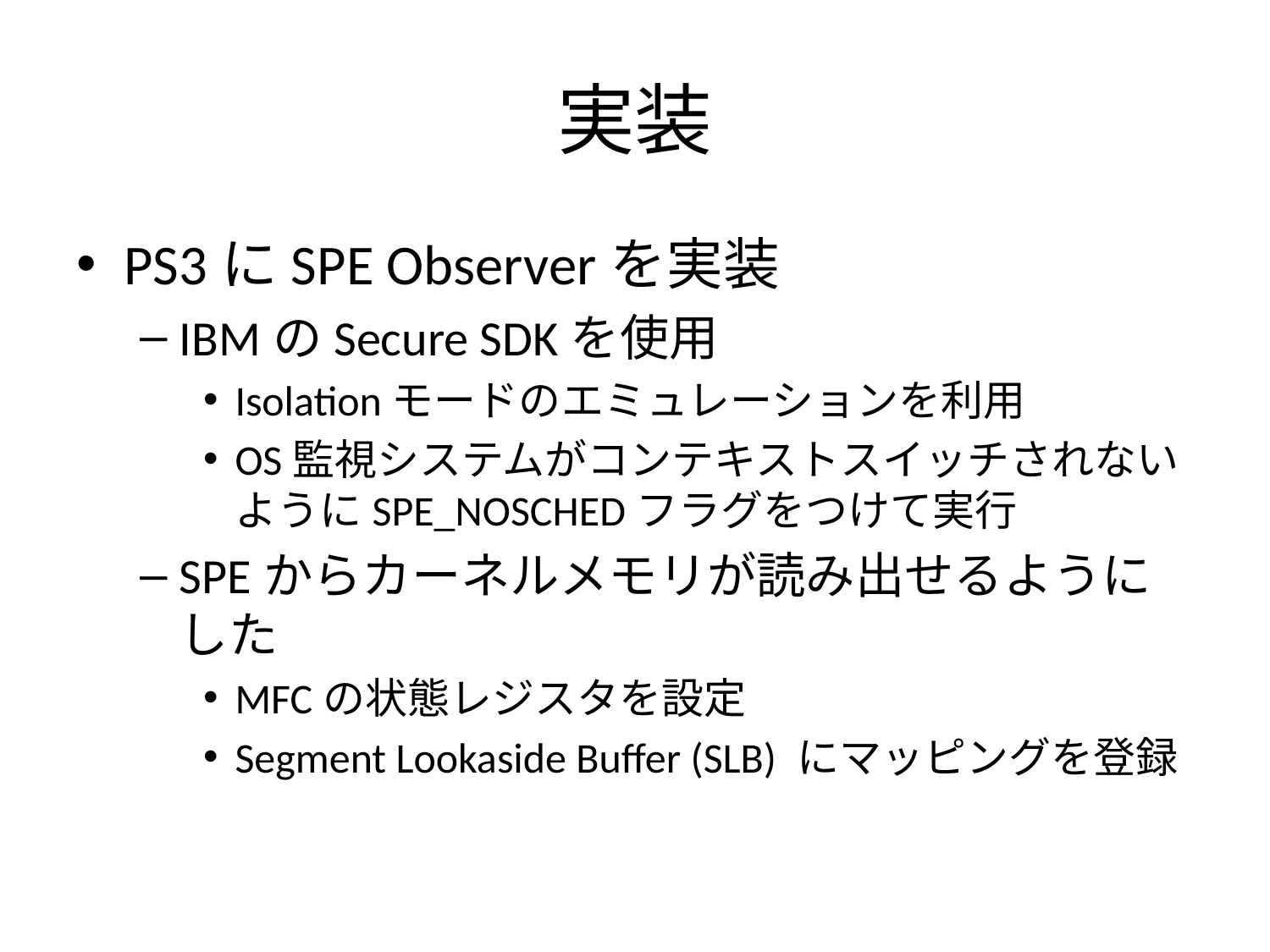

# 実装
PS3にSPE Observerを実装
IBMのSecure SDKを使用
Isolationモードのエミュレーションを利用
OS監視システムがコンテキストスイッチされないようにSPE_NOSCHEDフラグをつけて実行
SPEからカーネルメモリが読み出せるようにした
MFCの状態レジスタを設定
Segment Lookaside Buffer (SLB) にマッピングを登録